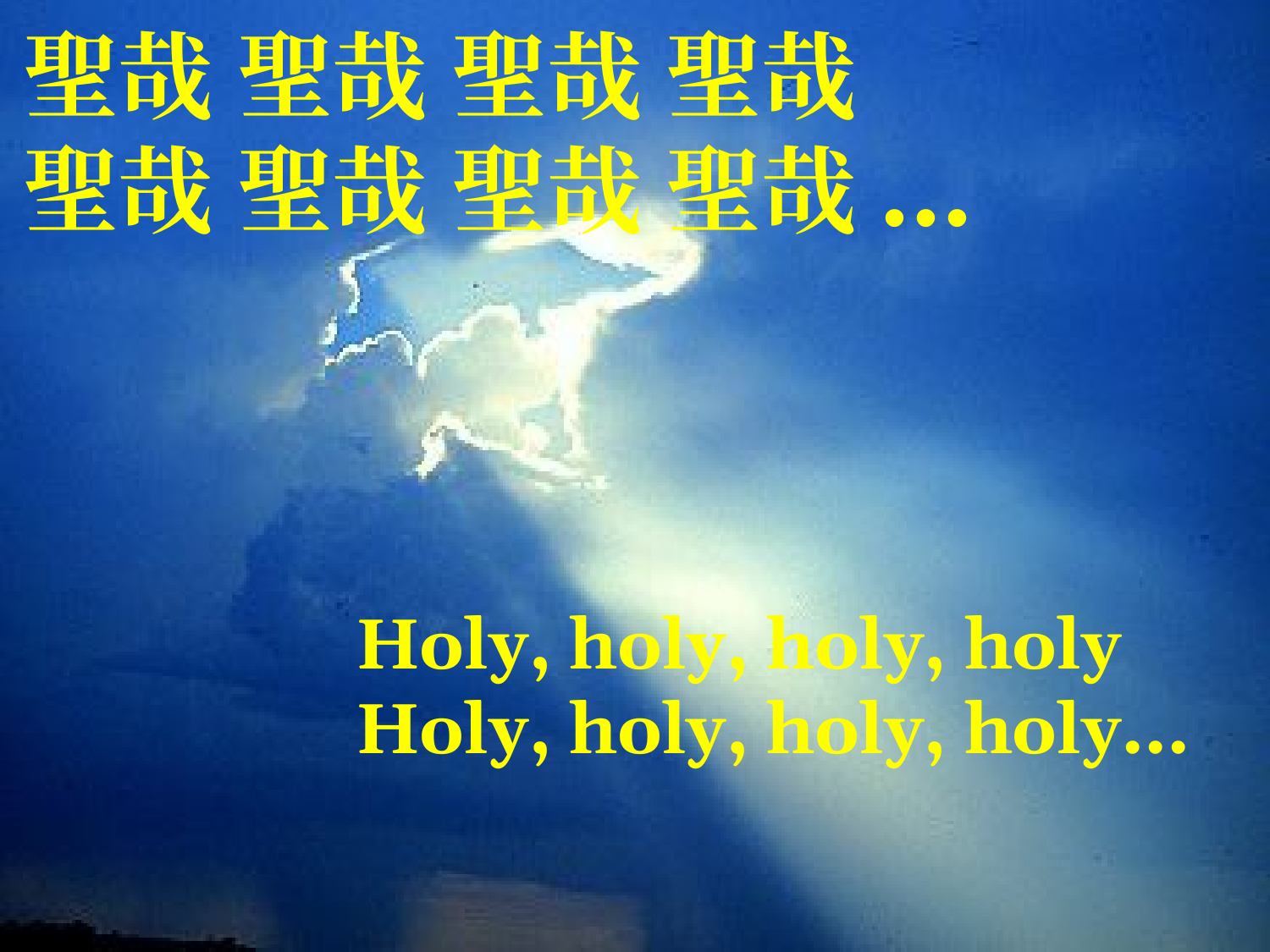

聖哉 聖哉 聖哉 聖哉
聖哉 聖哉 聖哉 聖哉...
Holy, holy, holy, holy
Holy, holy, holy, holy...